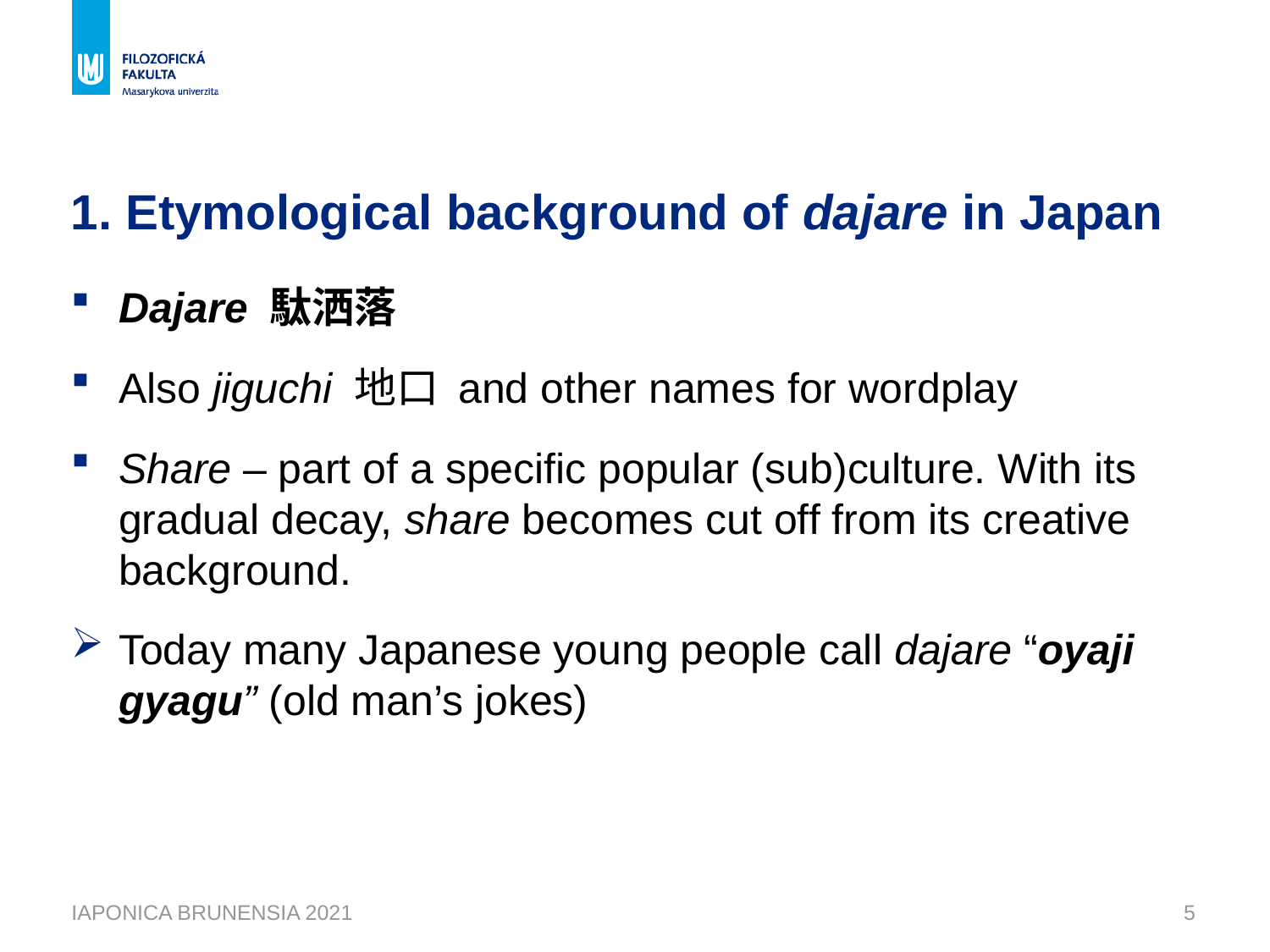

# 1. Etymological background of dajare in Japan
Dajare 駄洒落
Also jiguchi 地口 and other names for wordplay
Share – part of a specific popular (sub)culture. With its gradual decay, share becomes cut off from its creative background.
Today many Japanese young people call dajare “oyaji gyagu” (old man’s jokes)

IAPONICA BRUNENSIA 2021
5